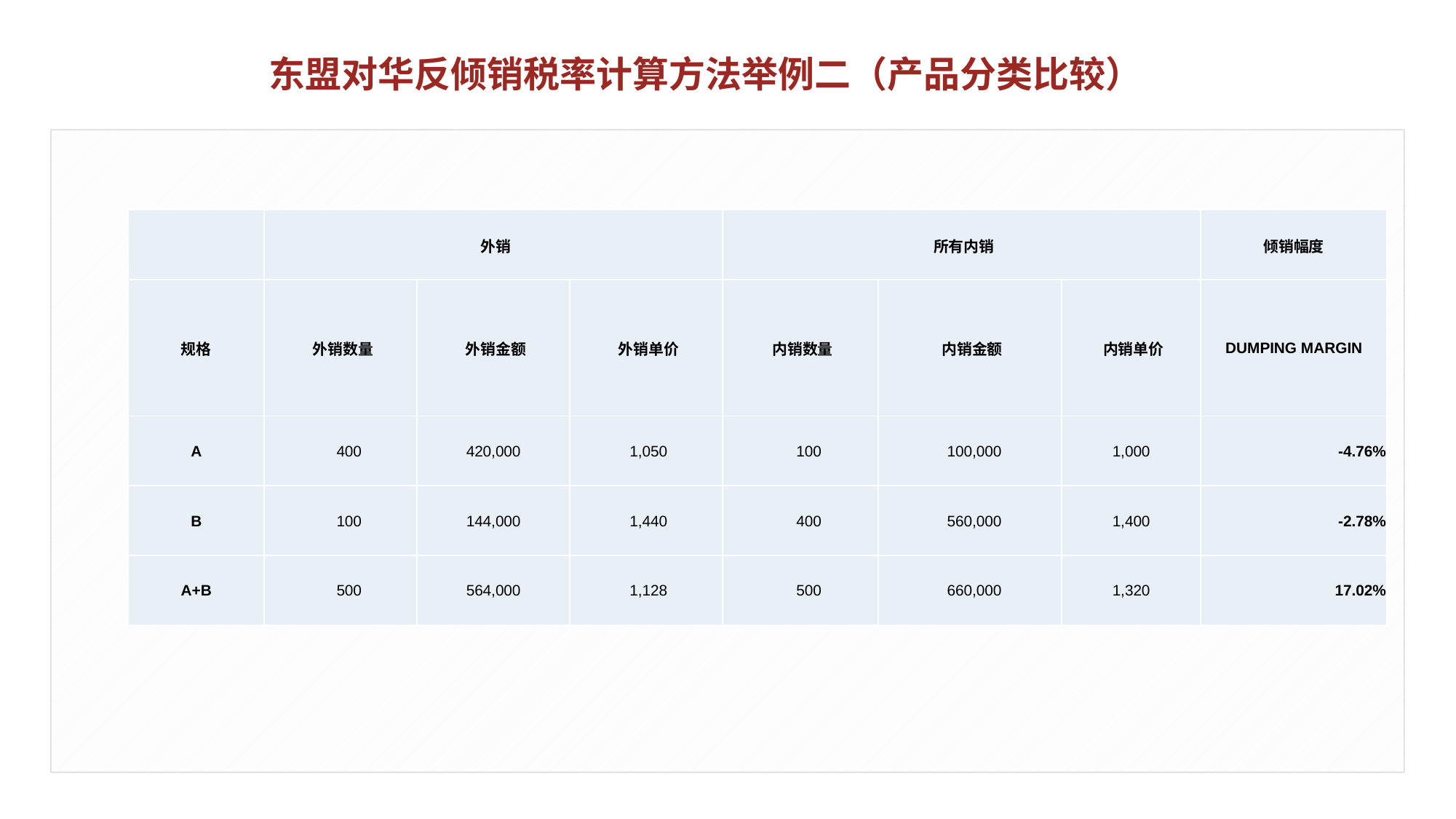

东盟对华反倾销税率计算方法举例二（产品分类比较）
|  | 外销 |  |  | 所有内销 |  |  | 倾销幅度 |
| --- | --- | --- | --- | --- | --- | --- | --- |
| 规格 | 外销数量 | 外销金额 | 外销单价 | 内销数量 | 内销金额 | 内销单价 | DUMPING MARGIN |
| A | 400 | 420,000 | 1,050 | 100 | 100,000 | 1,000 | -4.76% |
| B | 100 | 144,000 | 1,440 | 400 | 560,000 | 1,400 | -2.78% |
| A+B | 500 | 564,000 | 1,128 | 500 | 660,000 | 1,320 | 17.02% |